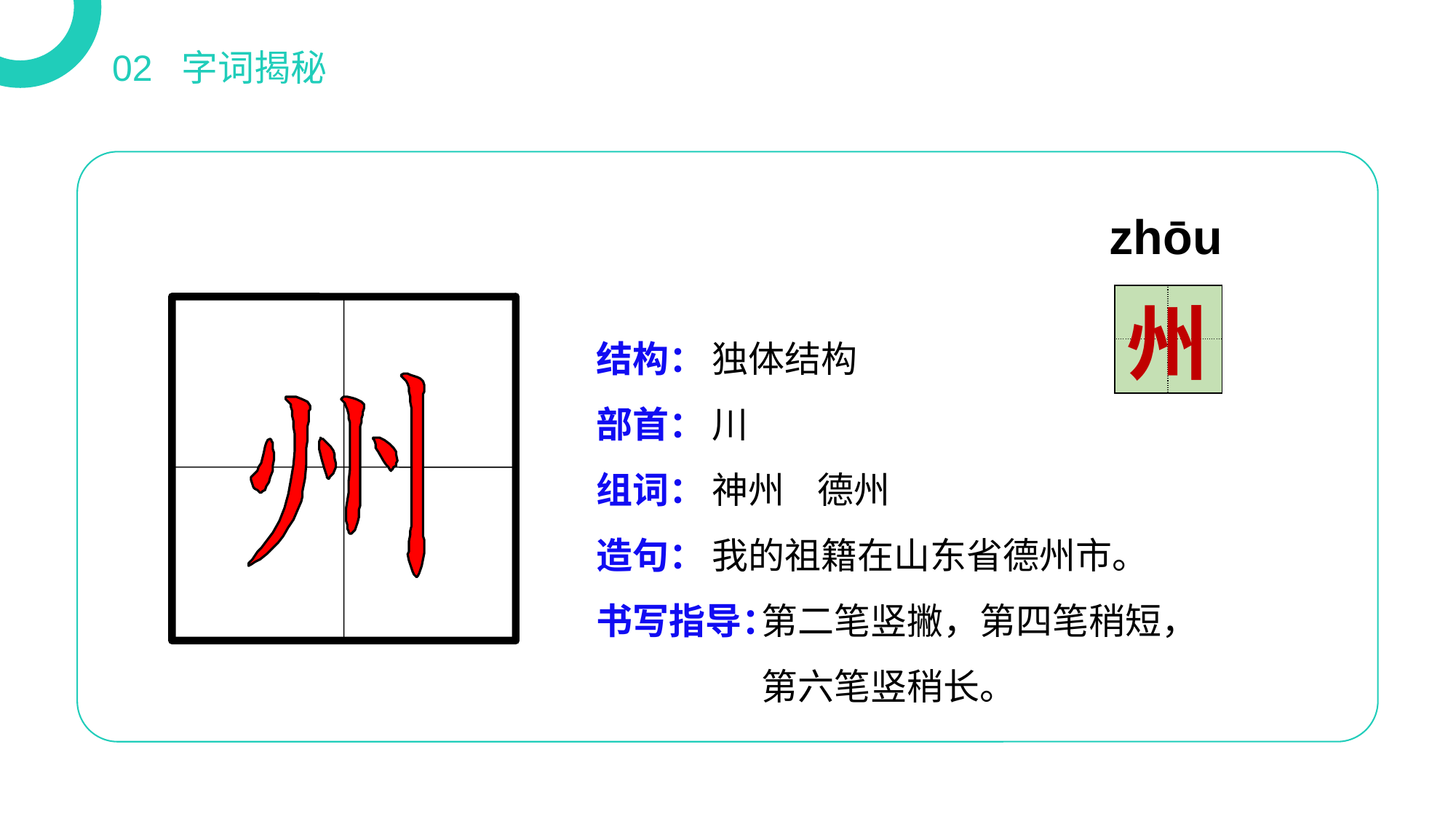

02  字词揭秘
zhōu
|  |  |
| --- | --- |
|  |  |
州

结构：
部首：
组词：
造句：
书写指导：

独体结构
川
神州    德州
我的祖籍在山东省德州市。
     第二笔竖撇，第四笔稍短，
     第六笔竖稍长。